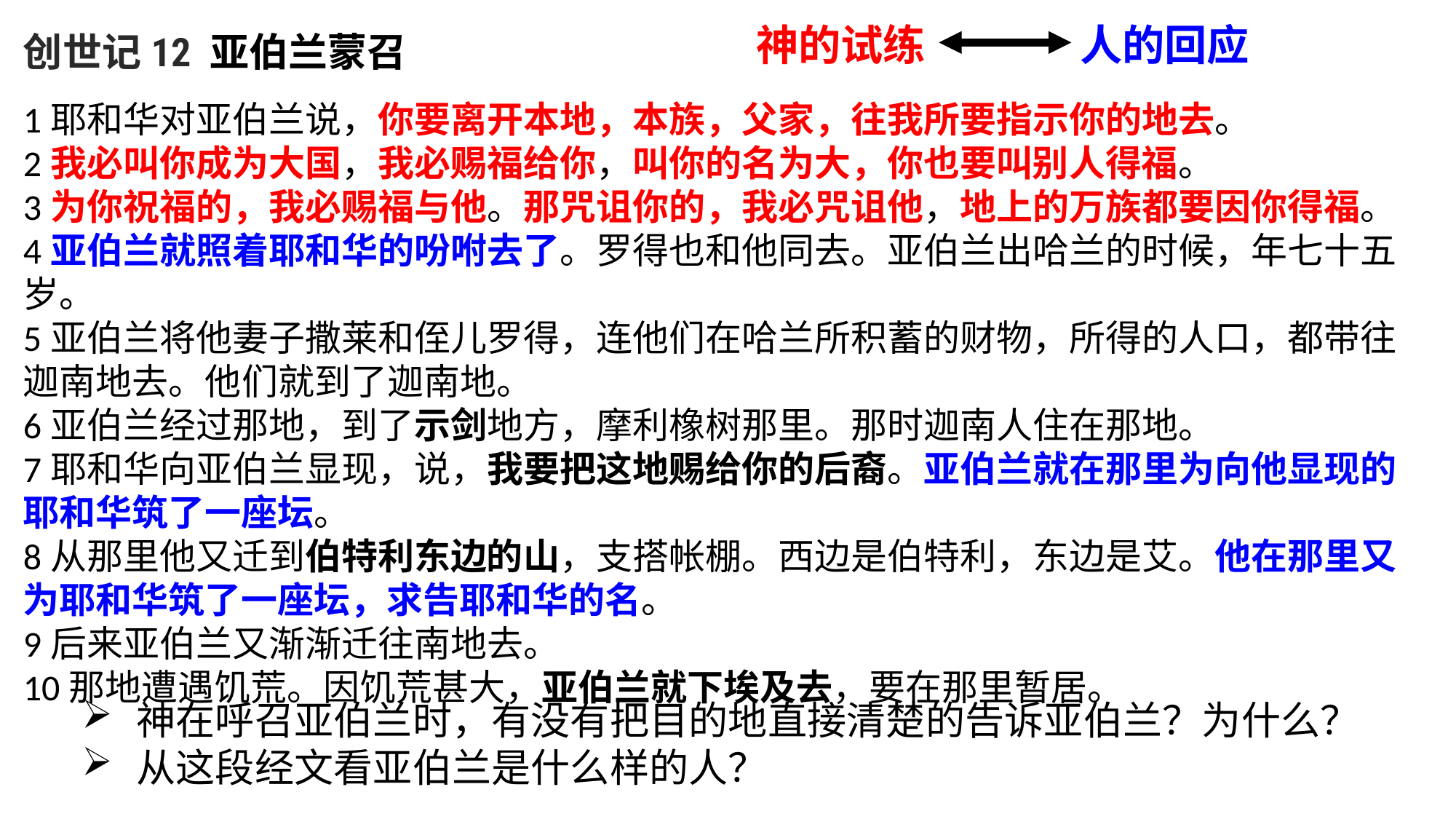

神的试练                人的回应
创世记12 亚伯兰蒙召

1耶和华对亚伯兰说，你要离开本地，本族，父家，往我所要指示你的地去。
2我必叫你成为大国，我必赐福给你，叫你的名为大，你也要叫别人得福。
3为你祝福的，我必赐福与他。那咒诅你的，我必咒诅他，地上的万族都要因你得福。
4亚伯兰就照着耶和华的吩咐去了。罗得也和他同去。亚伯兰出哈兰的时候，年七十五岁。
5亚伯兰将他妻子撒莱和侄儿罗得，连他们在哈兰所积蓄的财物，所得的人口，都带往迦南地去。他们就到了迦南地。
6亚伯兰经过那地，到了示剑地方，摩利橡树那里。那时迦南人住在那地。
7耶和华向亚伯兰显现，说，我要把这地赐给你的后裔。亚伯兰就在那里为向他显现的耶和华筑了一座坛。
8从那里他又迁到伯特利东边的山，支搭帐棚。西边是伯特利，东边是艾。他在那里又为耶和华筑了一座坛，求告耶和华的名。
9后来亚伯兰又渐渐迁往南地去。
10那地遭遇饥荒。因饥荒甚大，亚伯兰就下埃及去，要在那里暂居。
神在呼召亚伯兰时，有没有把目的地直接清楚的告诉亚伯兰？为什么？
从这段经文看亚伯兰是什么样的人？